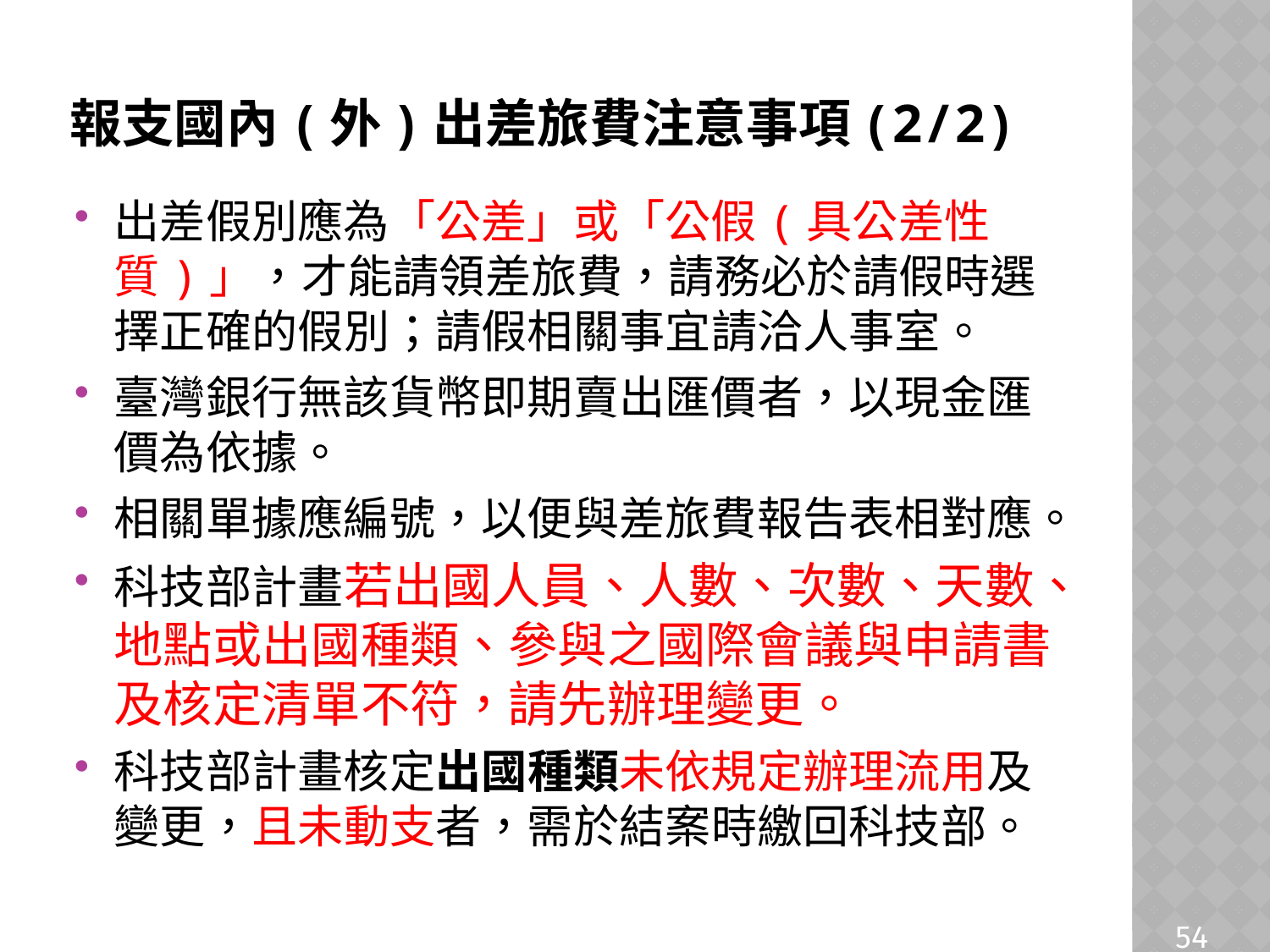

# 報支國內(外)出差旅費注意事項(2/2)
出差假別應為「公差」或「公假(具公差性質)」，才能請領差旅費，請務必於請假時選擇正確的假別；請假相關事宜請洽人事室。
臺灣銀行無該貨幣即期賣出匯價者，以現金匯價為依據。
相關單據應編號，以便與差旅費報告表相對應。
科技部計畫若出國人員、人數、次數、天數、地點或出國種類、參與之國際會議與申請書及核定清單不符，請先辦理變更。
科技部計畫核定出國種類未依規定辦理流用及變更，且未動支者，需於結案時繳回科技部。

54